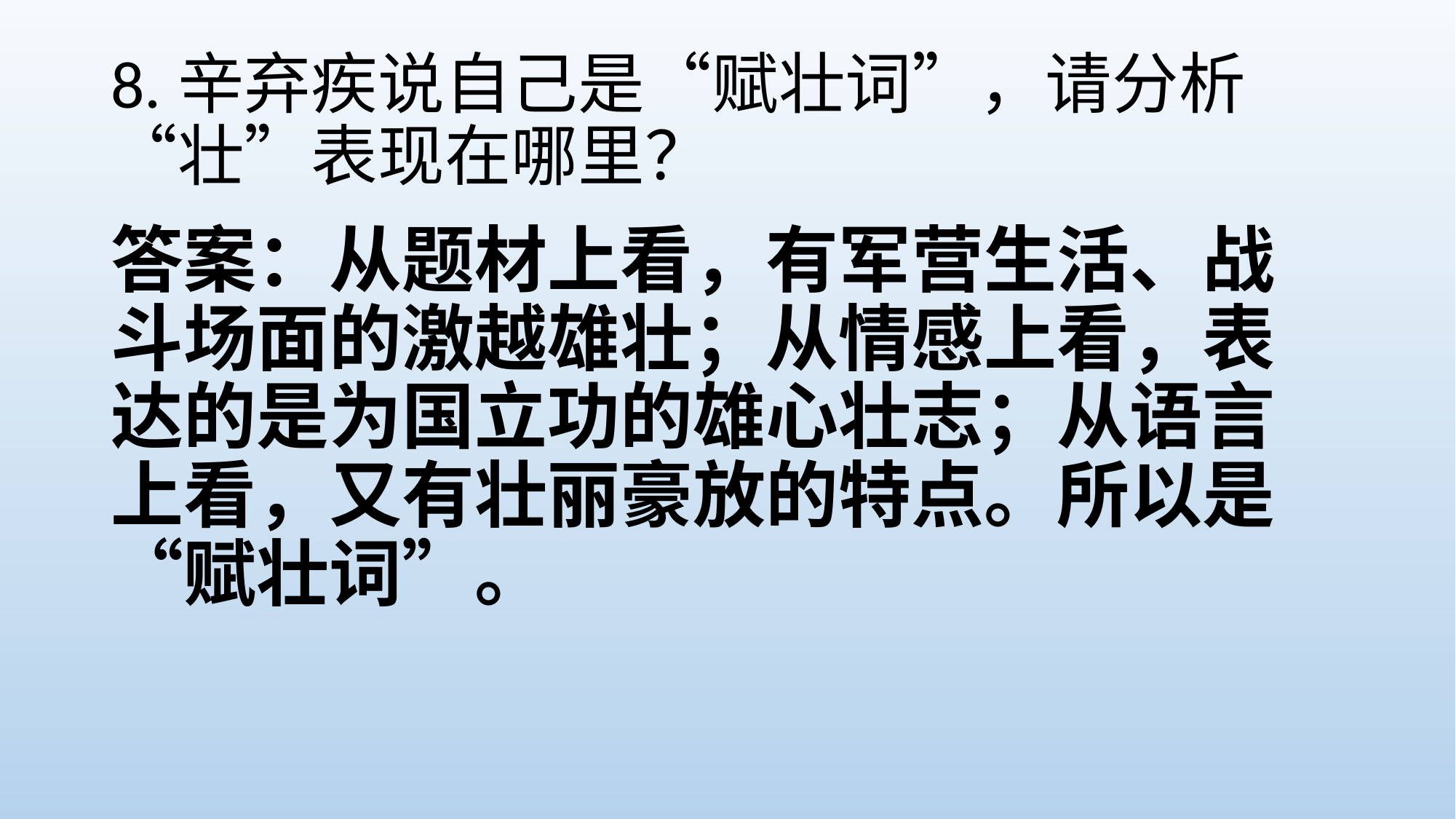

# 8.辛弃疾说自己是“赋壮词”，请分析“壮”表现在哪里？
答案：从题材上看，有军营生活、战斗场面的激越雄壮；从情感上看，表达的是为国立功的雄心壮志；从语言上看，又有壮丽豪放的特点。所以是“赋壮词”。